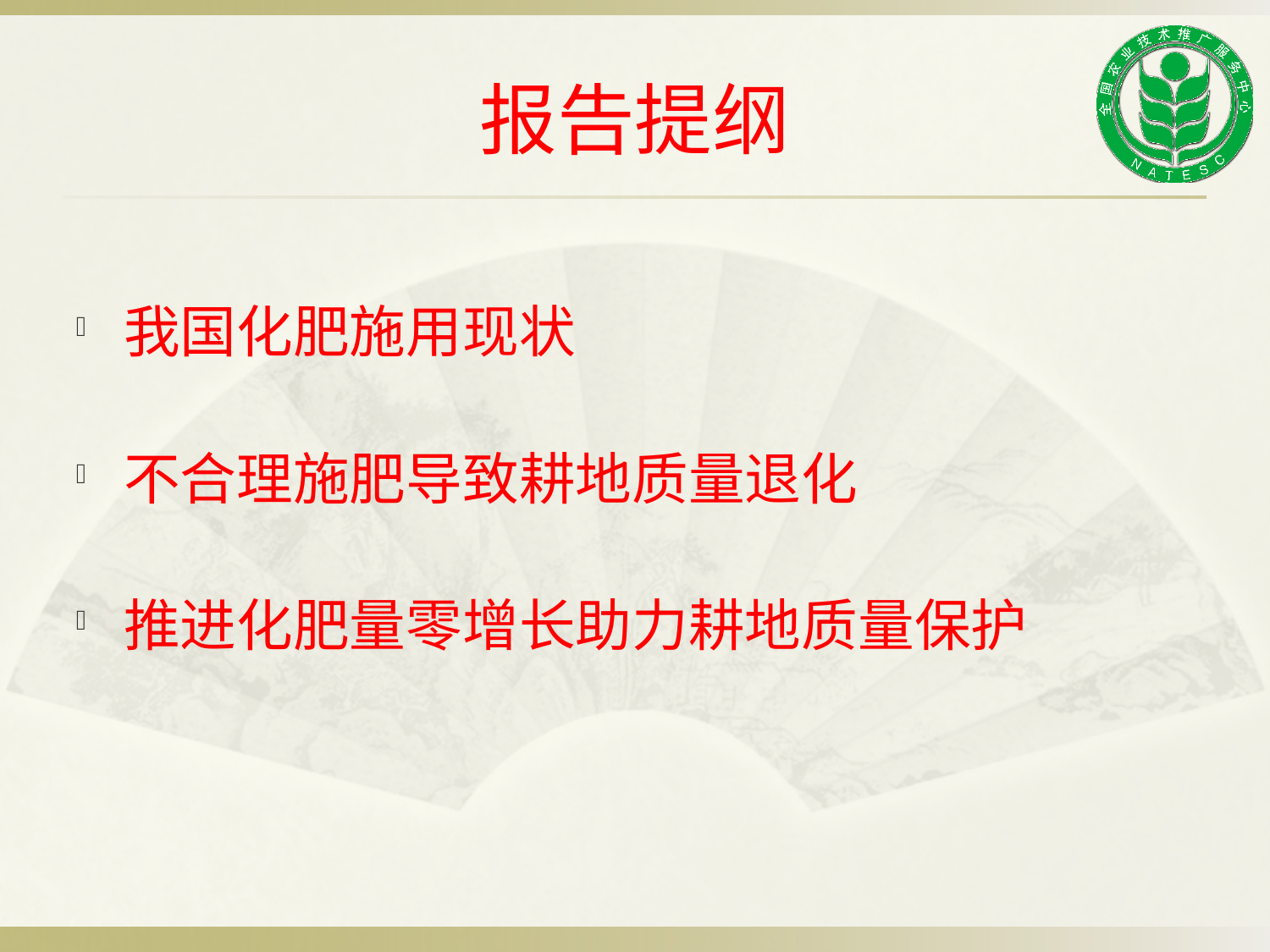

# 报告提纲
我国化肥施用现状
不合理施肥导致耕地质量退化
推进化肥量零增长助力耕地质量保护